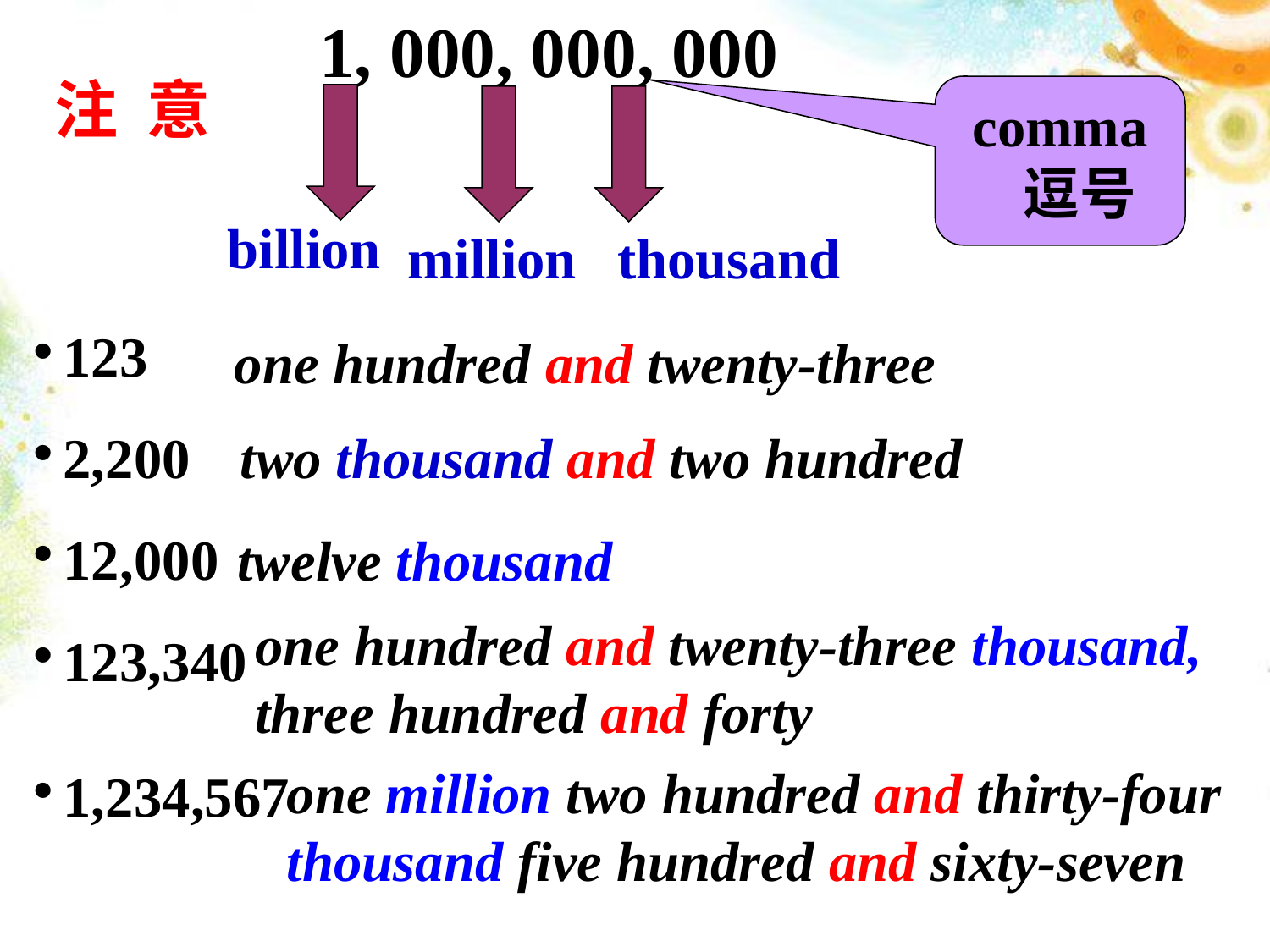

1, 000, 000, 000
注  意
comma
  逗号

billion
million
thousand
one hundred and twenty-three

123

2,200

12,000

123,340

1,234,567
two thousand and two hundred
twelve thousand
one hundred and twenty-three thousand,
three hundred and forty
one million two hundred and thirty-four
thousand five hundred and sixty-seven